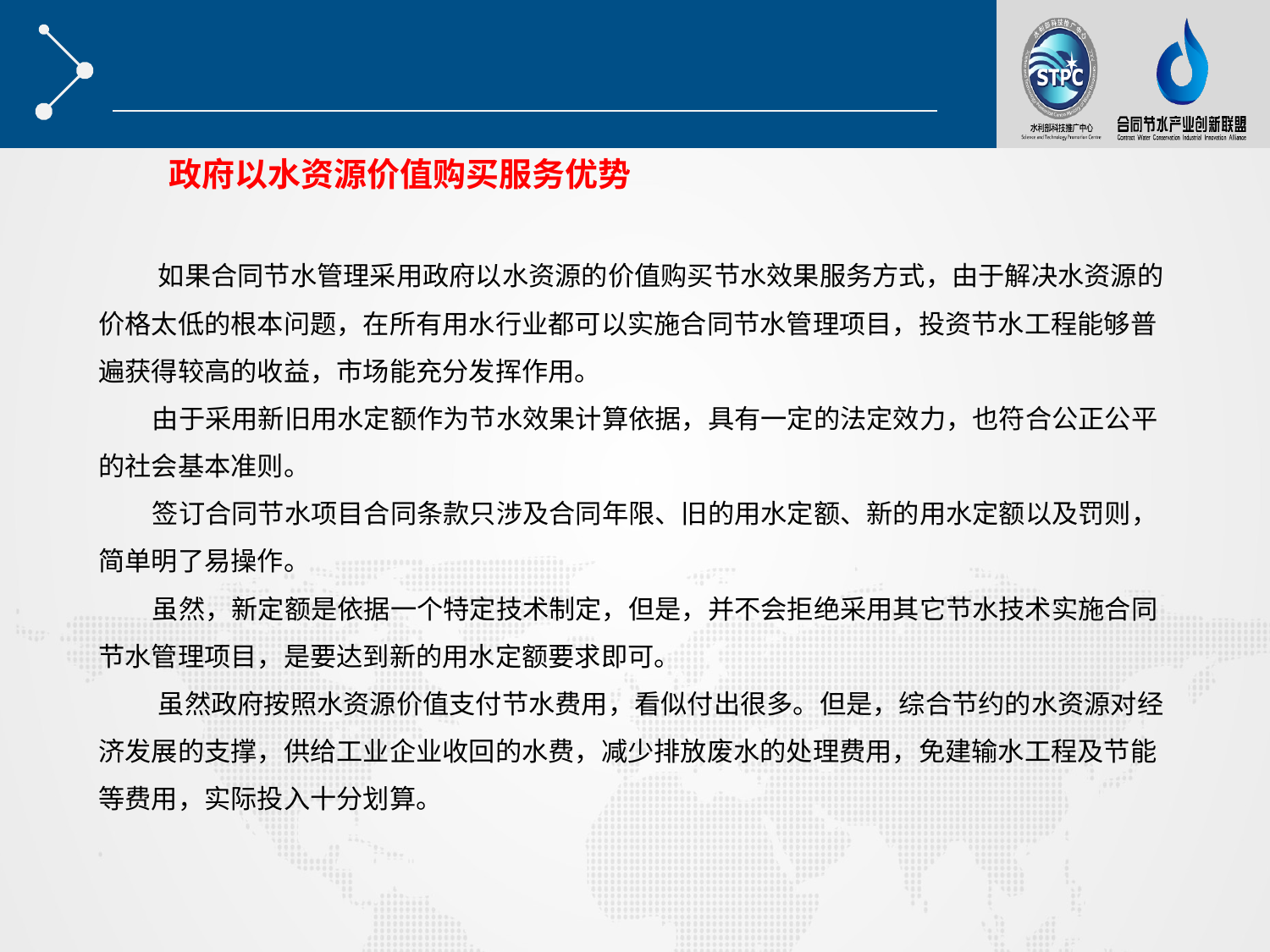

政府以水资源价值购买服务优势

         如果合同节水管理采用政府以水资源的价值购买节水效果服务方式，由于解决水资源的价格太低的根本问题，在所有用水行业都可以实施合同节水管理项目，投资节水工程能够普遍获得较高的收益，市场能充分发挥作用。
        由于采用新旧用水定额作为节水效果计算依据，具有一定的法定效力，也符合公正公平的社会基本准则。
        签订合同节水项目合同条款只涉及合同年限、旧的用水定额、新的用水定额以及罚则，简单明了易操作。
        虽然，新定额是依据一个特定技术制定，但是，并不会拒绝采用其它节水技术实施合同节水管理项目，是要达到新的用水定额要求即可。
         虽然政府按照水资源价值支付节水费用，看似付出很多。但是，综合节约的水资源对经济发展的支撑，供给工业企业收回的水费，减少排放废水的处理费用，免建输水工程及节能等费用，实际投入十分划算。